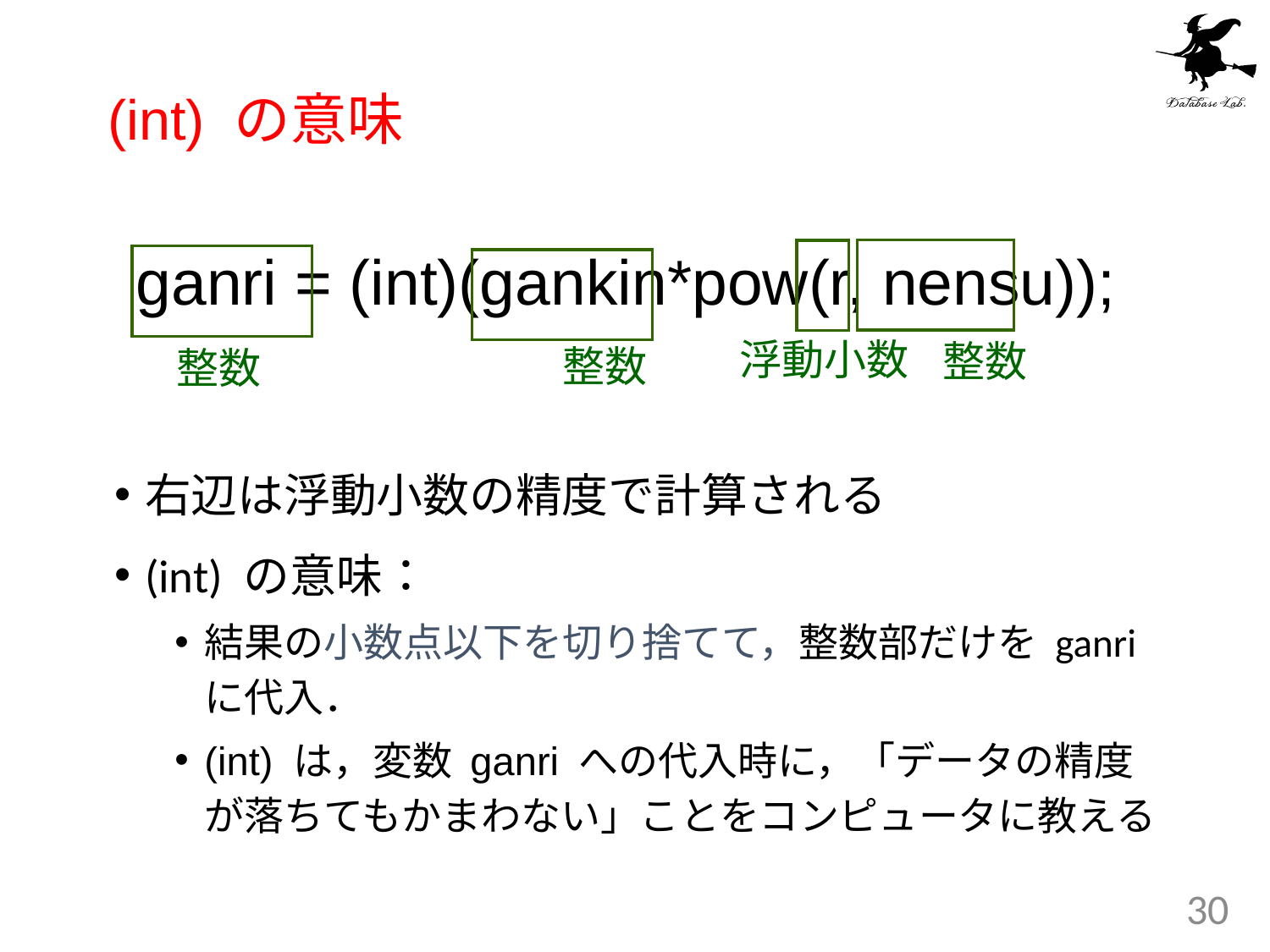

# (int) の意味
ganri = (int)(gankin*pow(r, nensu));

浮動小数
整数
整数
整数
右辺は浮動小数の精度で計算される
(int) の意味：
結果の小数点以下を切り捨てて，整数部だけを ganri に代入．
(int) は，変数 ganri への代入時に，「データの精度が落ちてもかまわない」ことをコンピュータに教える

30